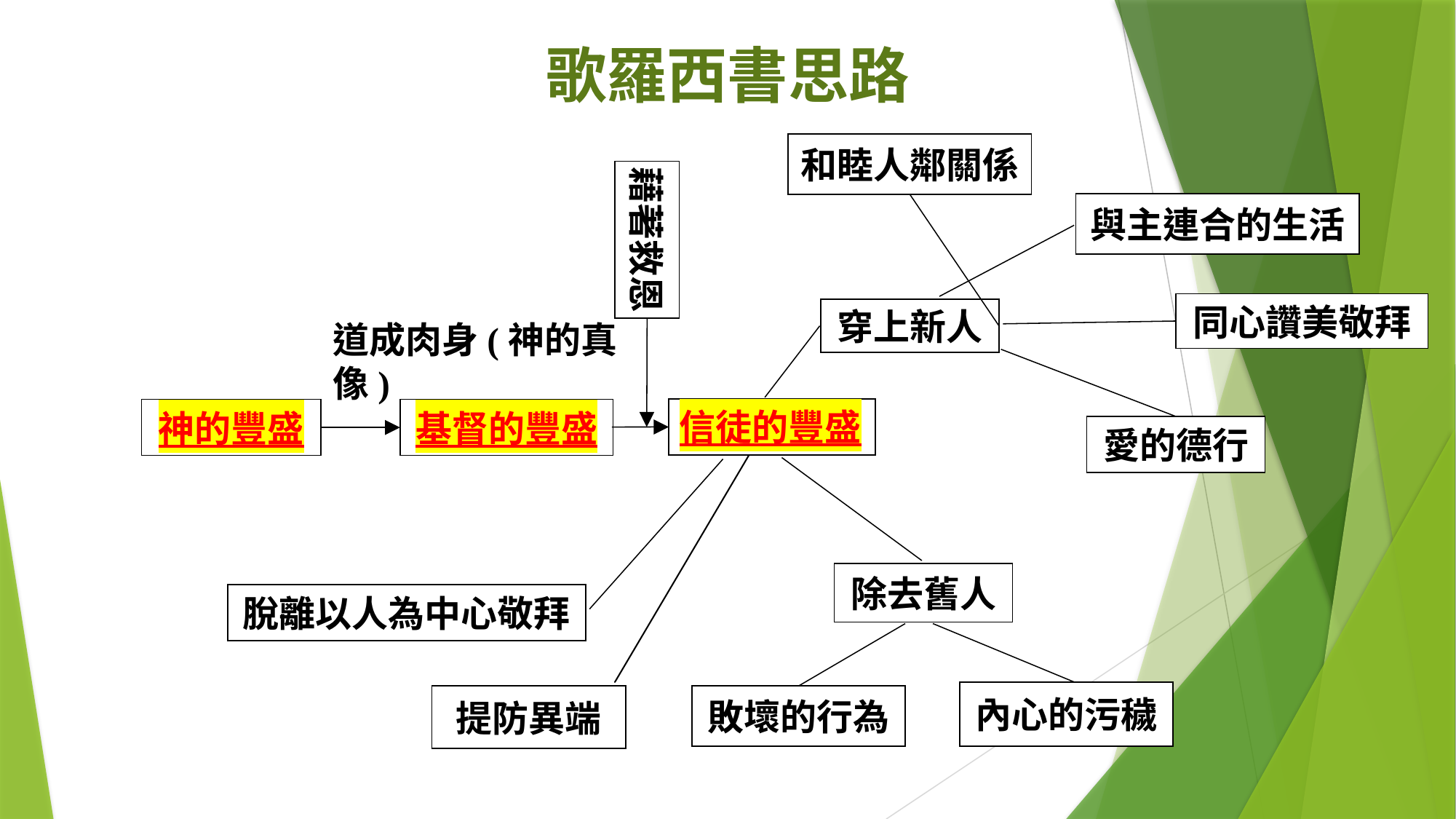

歌羅西書思路
和睦人鄰關係
藉著救恩
與主連合的生活
同心讚美敬拜
穿上新人
道成肉身(神的真像)
信徒的豐盛
神的豐盛
基督的豐盛
愛的德行
除去舊人
脫離以人為中心敬拜
內心的污穢
提防異端
敗壞的行為